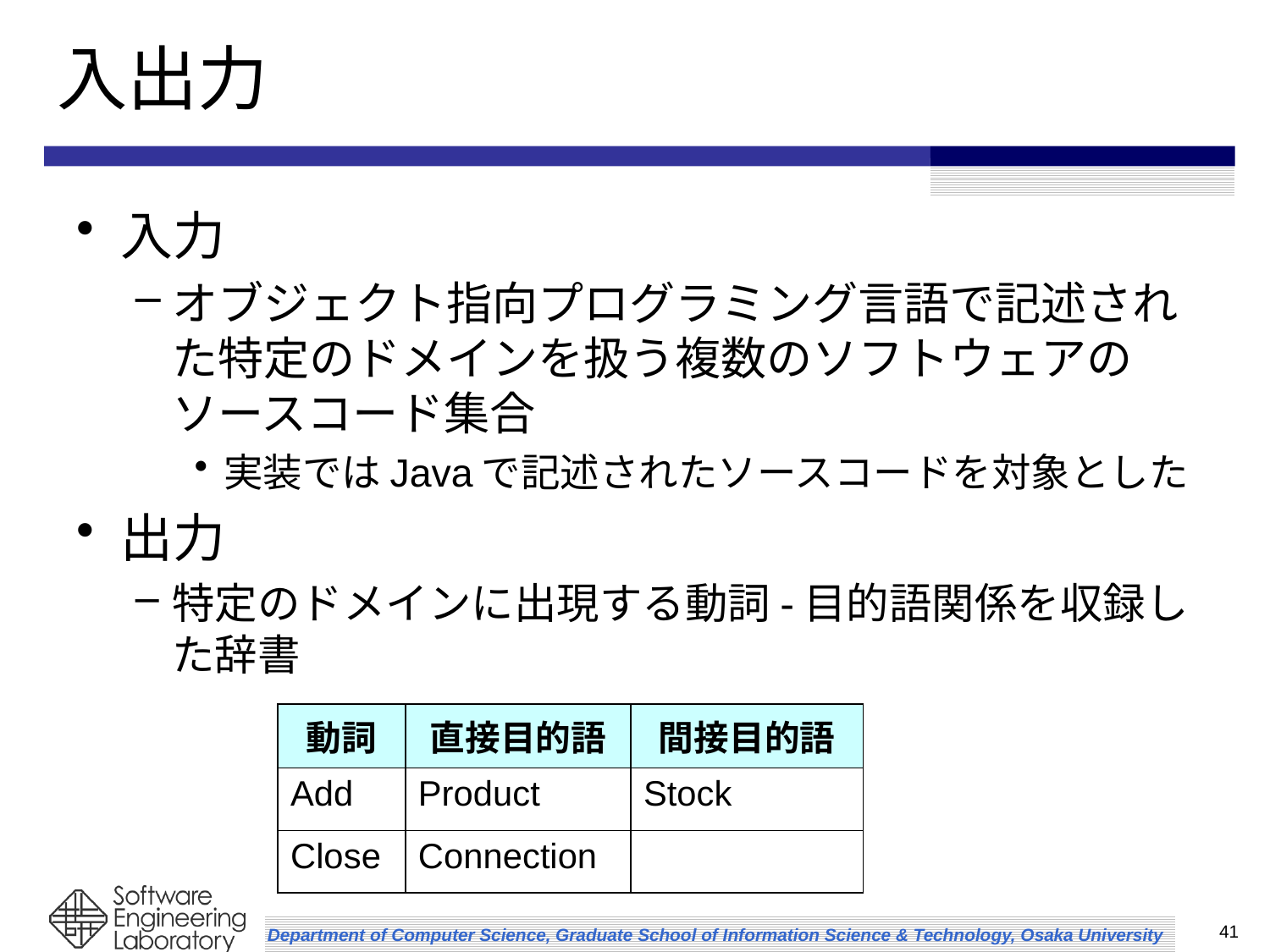

# 入出力
入力
オブジェクト指向プログラミング言語で記述された特定のドメインを扱う複数のソフトウェアのソースコード集合
実装ではJavaで記述されたソースコードを対象とした
出力
特定のドメインに出現する動詞-目的語関係を収録した辞書
| 動詞 | 直接目的語 | 間接目的語 |
| --- | --- | --- |
| Add | Product | Stock |
| Close | Connection |  |
41